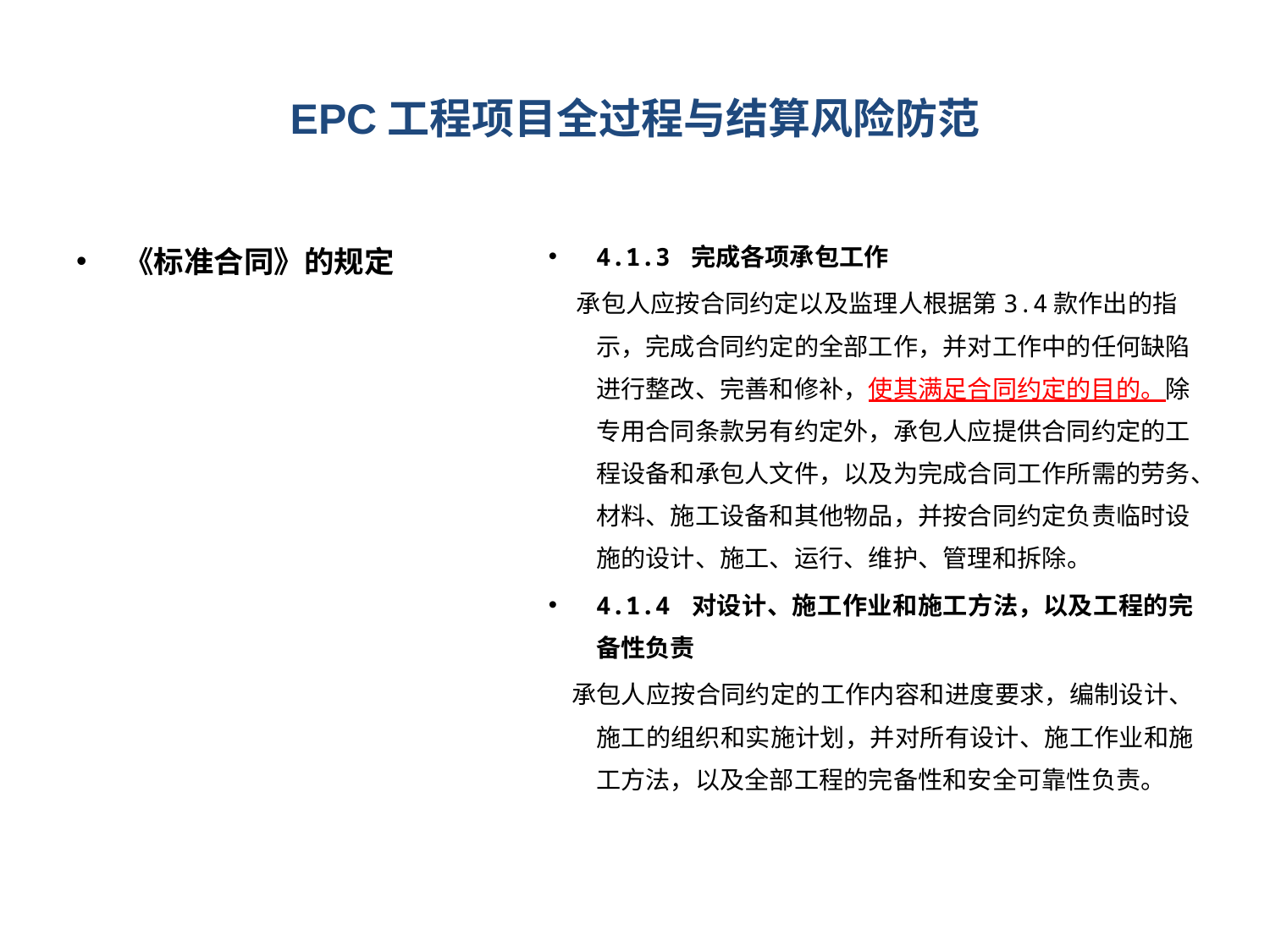

# EPC工程项目全过程与结算风险防范
《标准合同》的规定
4.1.3 完成各项承包工作
    承包人应按合同约定以及监理人根据第3.4款作出的指示，完成合同约定的全部工作，并对工作中的任何缺陷进行整改、完善和修补，使其满足合同约定的目的。除专用合同条款另有约定外，承包人应提供合同约定的工程设备和承包人文件，以及为完成合同工作所需的劳务、材料、施工设备和其他物品，并按合同约定负责临时设施的设计、施工、运行、维护、管理和拆除。
4.1.4 对设计、施工作业和施工方法，以及工程的完备性负责
   承包人应按合同约定的工作内容和进度要求，编制设计、施工的组织和实施计划，并对所有设计、施工作业和施工方法，以及全部工程的完备性和安全可靠性负责。